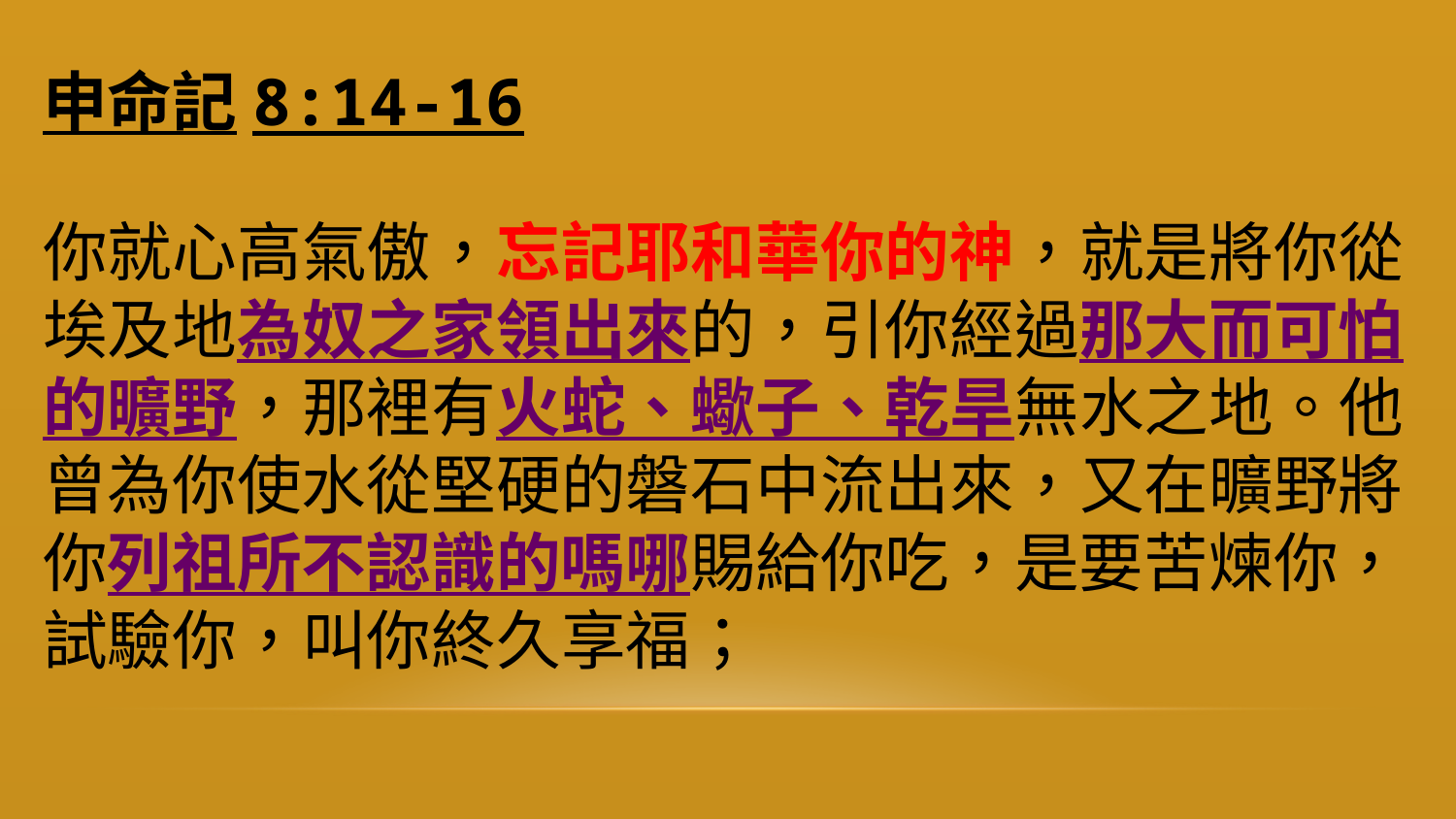

申命記8:14-16
你就心高氣傲，忘記耶和華你的神，就是將你從埃及地為奴之家領出來的，引你經過那大而可怕的曠野，那裡有火蛇、蠍子、乾旱無水之地。他曾為你使水從堅硬的磐石中流出來，又在曠野將你列祖所不認識的嗎哪賜給你吃，是要苦煉你，試驗你，叫你終久享福；